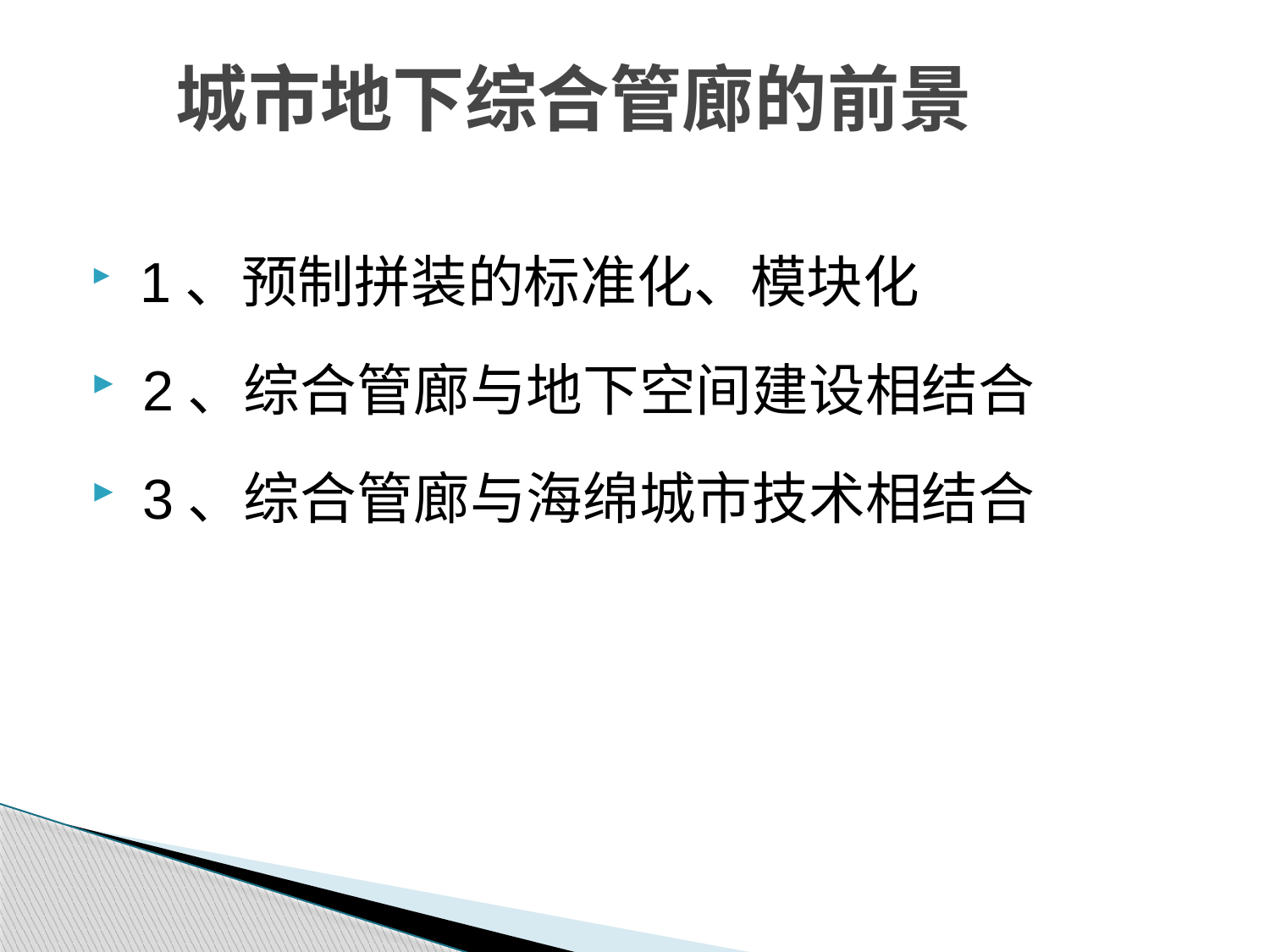

# 城市地下综合管廊的前景
 1、预制拼装的标准化、模块化
 2、综合管廊与地下空间建设相结合
 3、综合管廊与海绵城市技术相结合